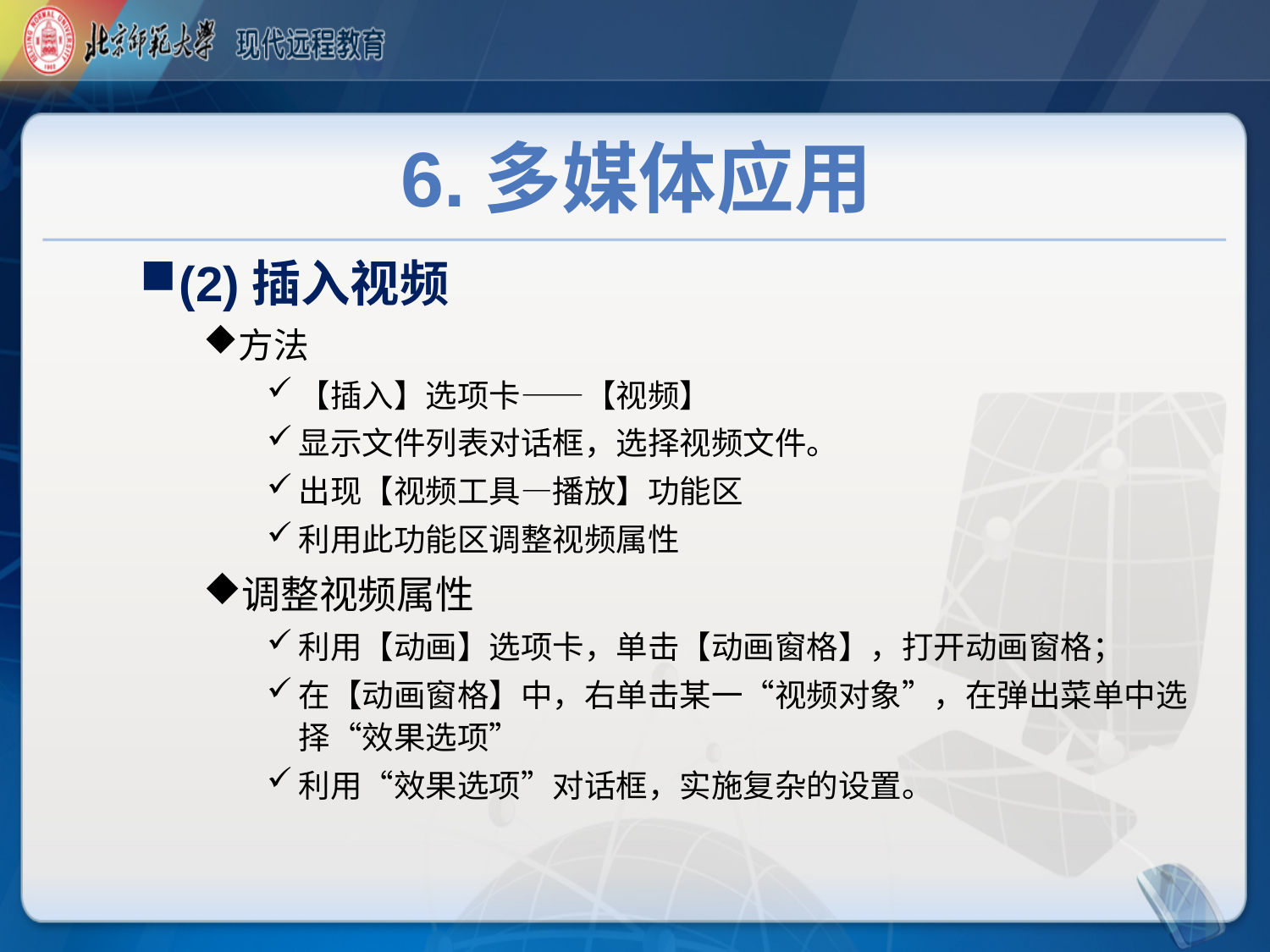

# 6.多媒体应用
(2)插入视频
方法
【插入】选项卡——【视频】
显示文件列表对话框，选择视频文件。
出现【视频工具—播放】功能区
利用此功能区调整视频属性
调整视频属性
利用【动画】选项卡，单击【动画窗格】，打开动画窗格；
在【动画窗格】中，右单击某一“视频对象”，在弹出菜单中选择“效果选项”
利用“效果选项”对话框，实施复杂的设置。